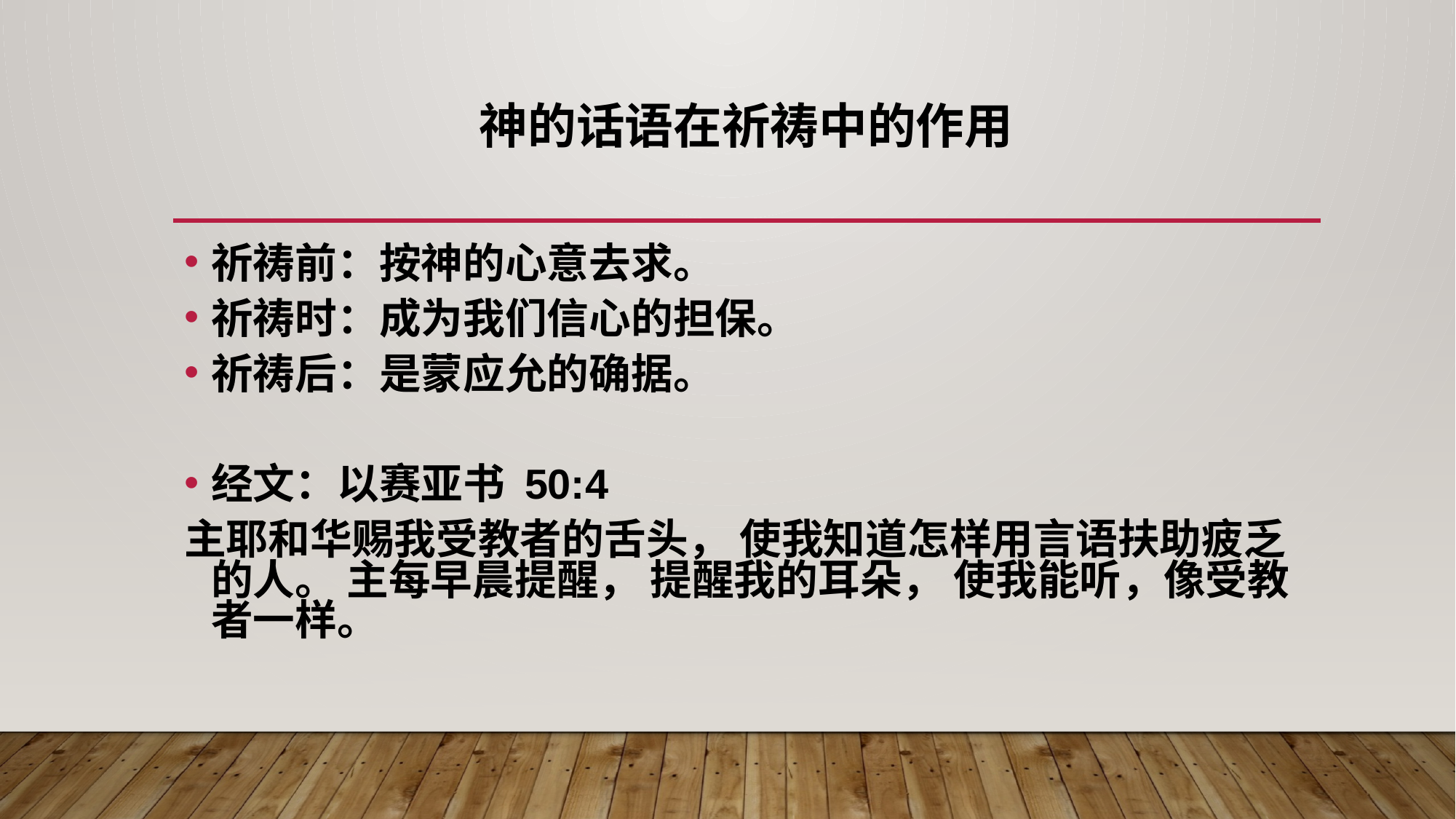

# 神的话语在祈祷中的作用
祈祷前：按神的心意去求。
祈祷时：成为我们信心的担保。
祈祷后：是蒙应允的确据。

经文：以赛亚书 50:4
主耶和华赐我受教者的舌头， 使我知道怎样用言语扶助疲乏的人。 主每早晨提醒， 提醒我的耳朵， 使我能听，像受教者一样。